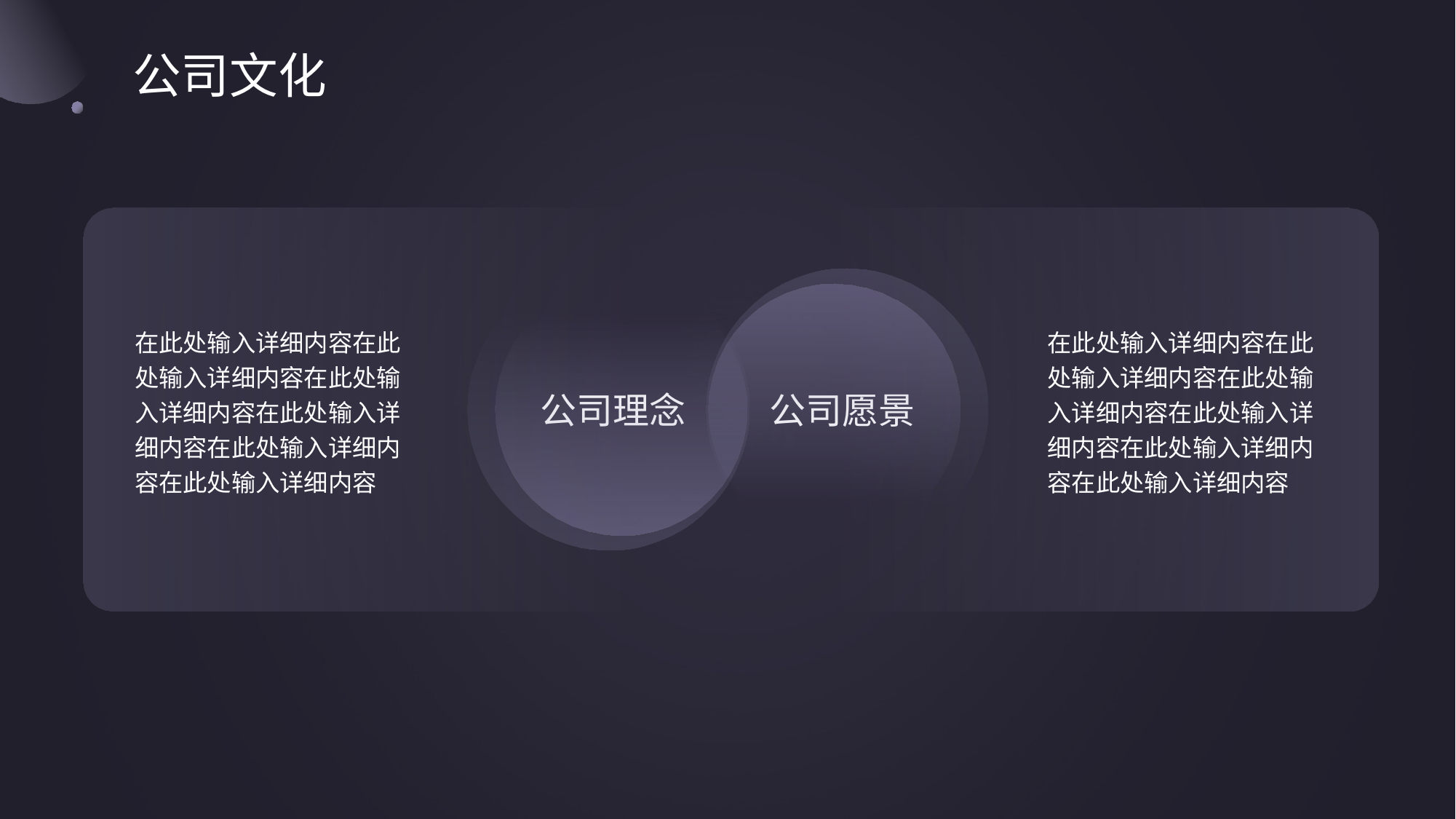

# 公司文化

在此处输入详细内容在此处输入详细内容在此处输入详细内容在此处输入详细内容在此处输入详细内容在此处输入详细内容
在此处输入详细内容在此处输入详细内容在此处输入详细内容在此处输入详细内容在此处输入详细内容在此处输入详细内容
公司理念
公司愿景